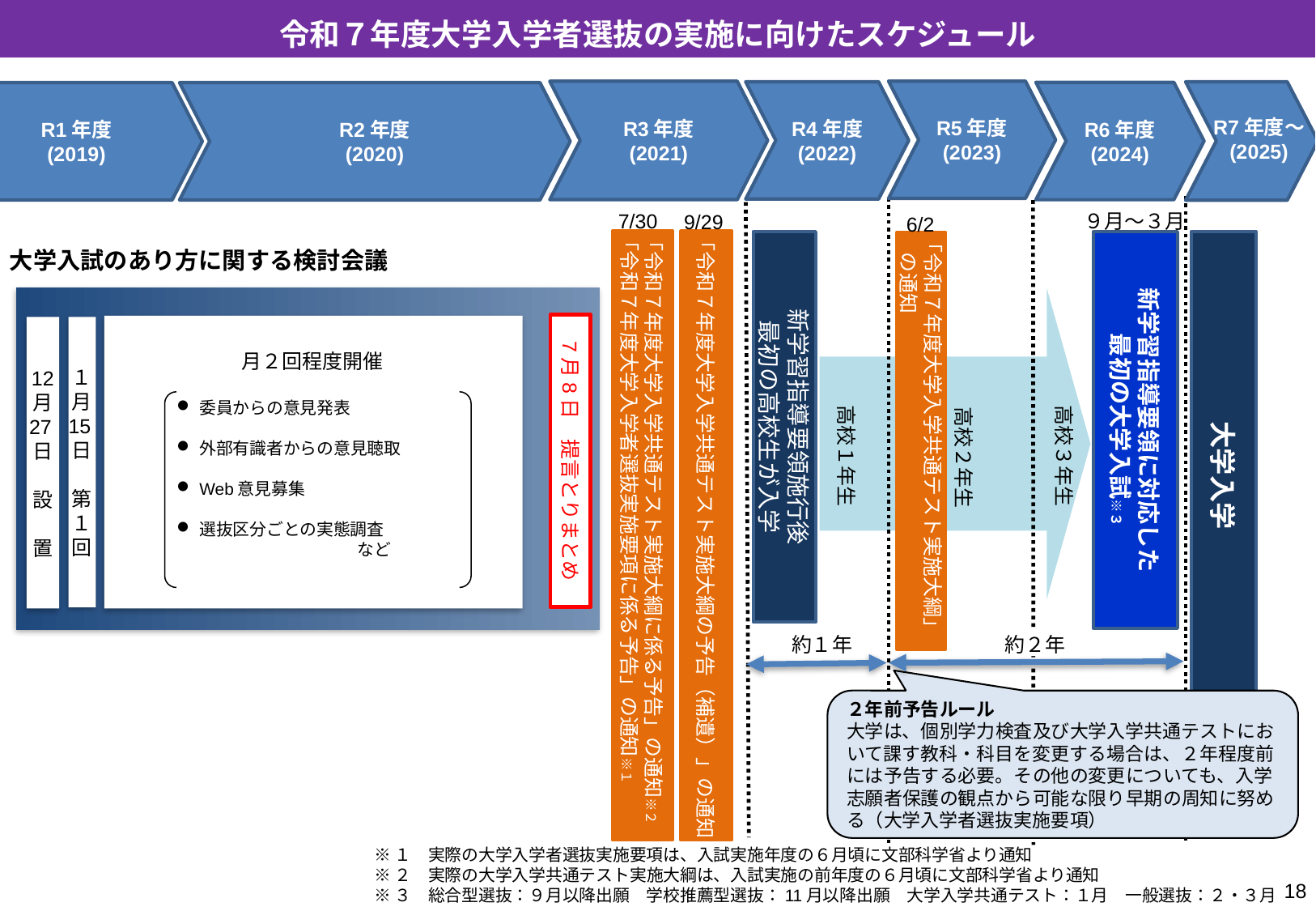

# 令和７年度大学入学者選抜の実施に向けたスケジュール
R5年度
(2023)
R3年度
(2021)
R4年度
(2022)

R6年度
(2024)
R2年度
(2020)
R1年度
(2019)
R7年度～
(2025)
7/30
９月～３月
9/29
6/2
「令和７年度大学入学共通テスト実施大綱に係る予告」の通知※２
「令和７年度大学入学者選抜実施要項に係る予告」の通知※１
「令和７年度大学入学共通テスト実施大綱の予告（補遺）」の通知
新学習指導要領施行後
最初の高校生が入学
新学習指導要領に対応した
最初の大学入試※３
大学入学
「令和７年度大学入学共通テスト実施大綱」
　の通知
大学入試のあり方に関する検討会議

7月8日　提言とりまとめ

12
月
27日

設

置
１
月
15日

第
１
回
月２回程度開催
委員からの意見発表

外部有識者からの意見聴取

Web意見募集

選抜区分ごとの実態調査
など

高校１年生
高校３年生
高校２年生
約１年
約２年
２年前予告ルール
大学は、個別学力検査及び大学入学共通テストにおいて課す教科・科目を変更する場合は、２年程度前には予告する必要。その他の変更についても、入学志願者保護の観点から可能な限り早期の周知に努める（大学入学者選抜実施要項）
※１　実際の大学入学者選抜実施要項は、入試実施年度の６月頃に文部科学省より通知
※２　実際の大学入学共通テスト実施大綱は、入試実施の前年度の６月頃に文部科学省より通知
※３　総合型選抜：９月以降出願　学校推薦型選抜：11月以降出願　大学入学共通テスト：１月　一般選抜：２・３月
18